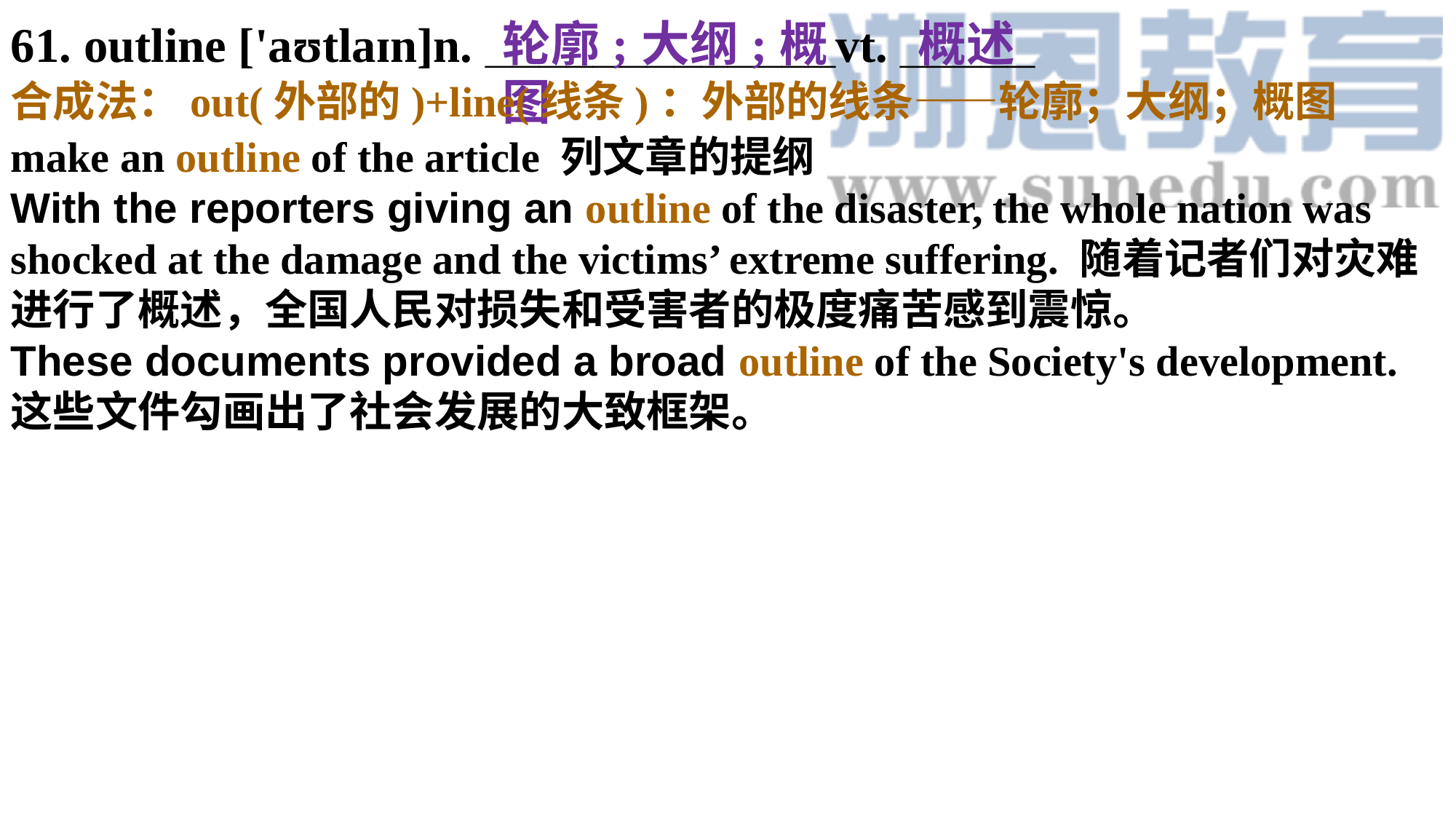

61. outline ['aʊtlaɪn]n. _____________vt. _____

make an outline of the article 列文章的提纲With the reporters giving an outline of the disaster, the whole nation was shocked at the damage and the victims’ extreme suffering. 随着记者们对灾难进行了概述，全国人民对损失和受害者的极度痛苦感到震惊。These documents provided a broad outline of the Society's development. 这些文件勾画出了社会发展的大致框架。
轮廓;大纲;概图
概述
合成法：out(外部的)+line(线条)：外部的线条——轮廓；大纲；概图